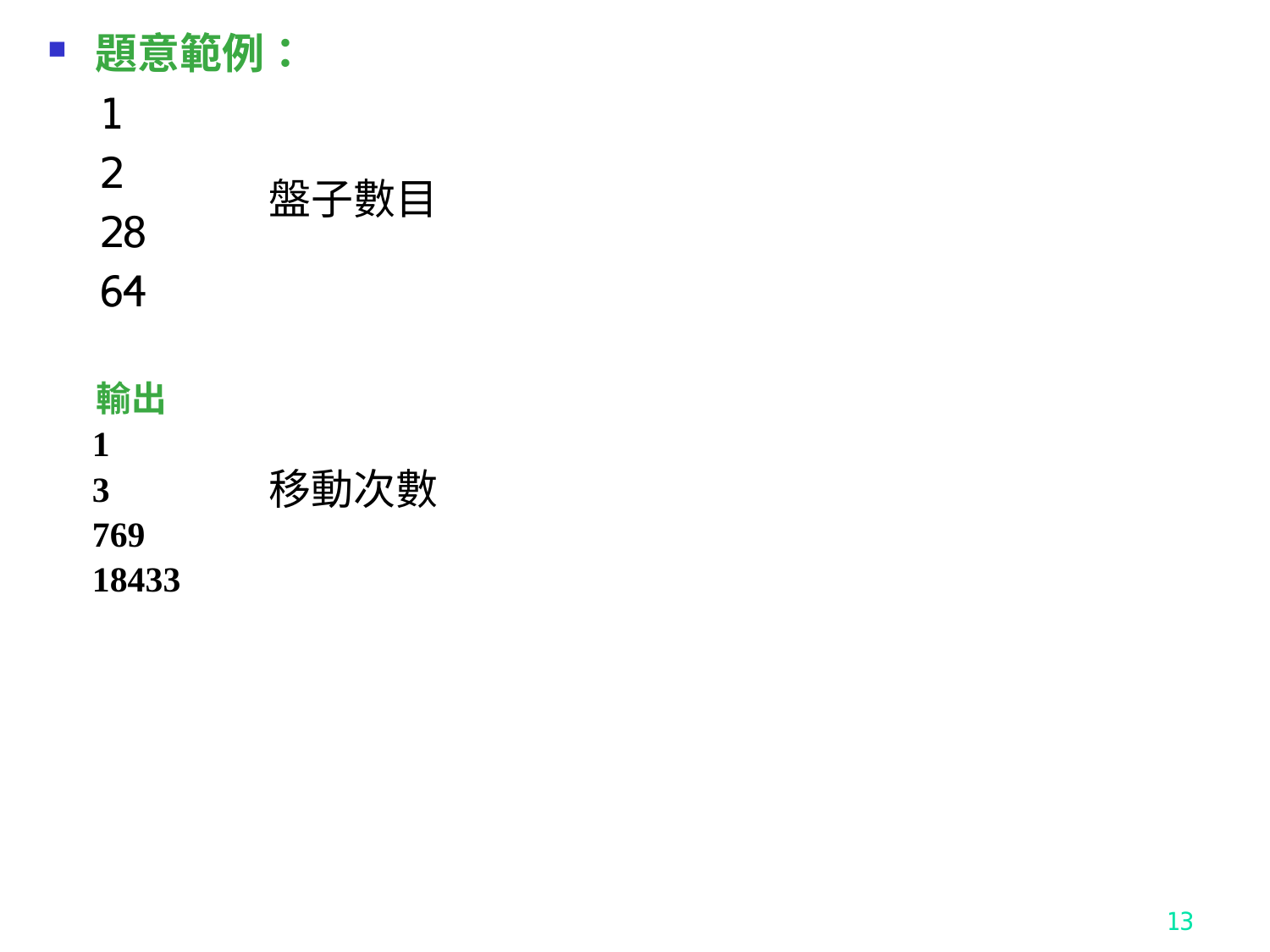

題意範例：
     1
    2
    28
    64

     輸出
     1
     3
     769
     18433

盤子數目
移動次數
13